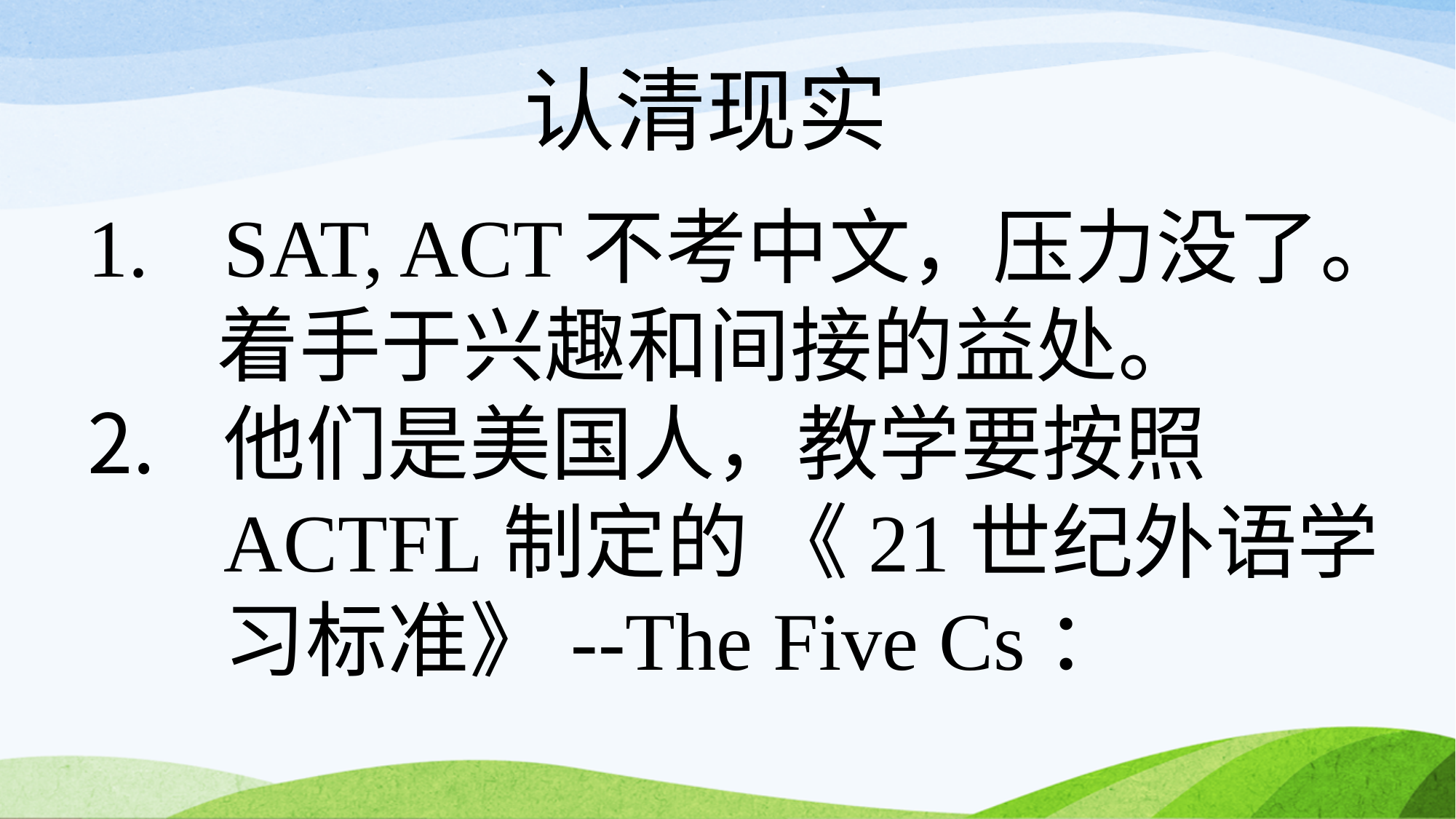

认清现实

SAT, ACT不考中文，压力没了。
      着手于兴趣和间接的益处。
他们是美国人，教学要按照ACTFL制定的 《21世纪外语学习标准》--The Five Cs：